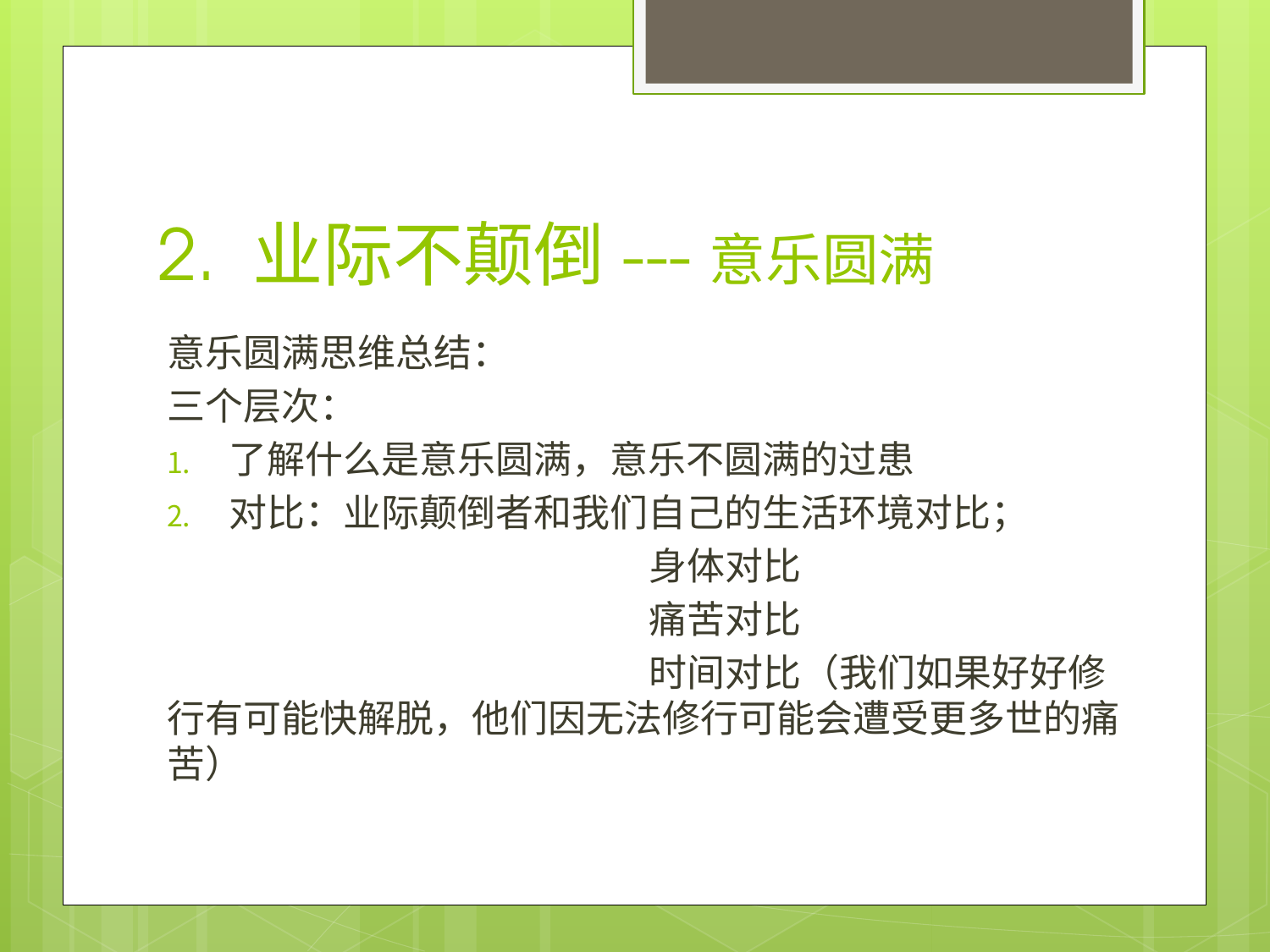

# 2. 业际不颠倒---意乐圆满
意乐圆满思维总结：
三个层次：
了解什么是意乐圆满，意乐不圆满的过患
对比：业际颠倒者和我们自己的生活环境对比；
                                                        身体对比
                                                        痛苦对比
                                                        时间对比（我们如果好好修行有可能快解脱，他们因无法修行可能会遭受更多世的痛苦）